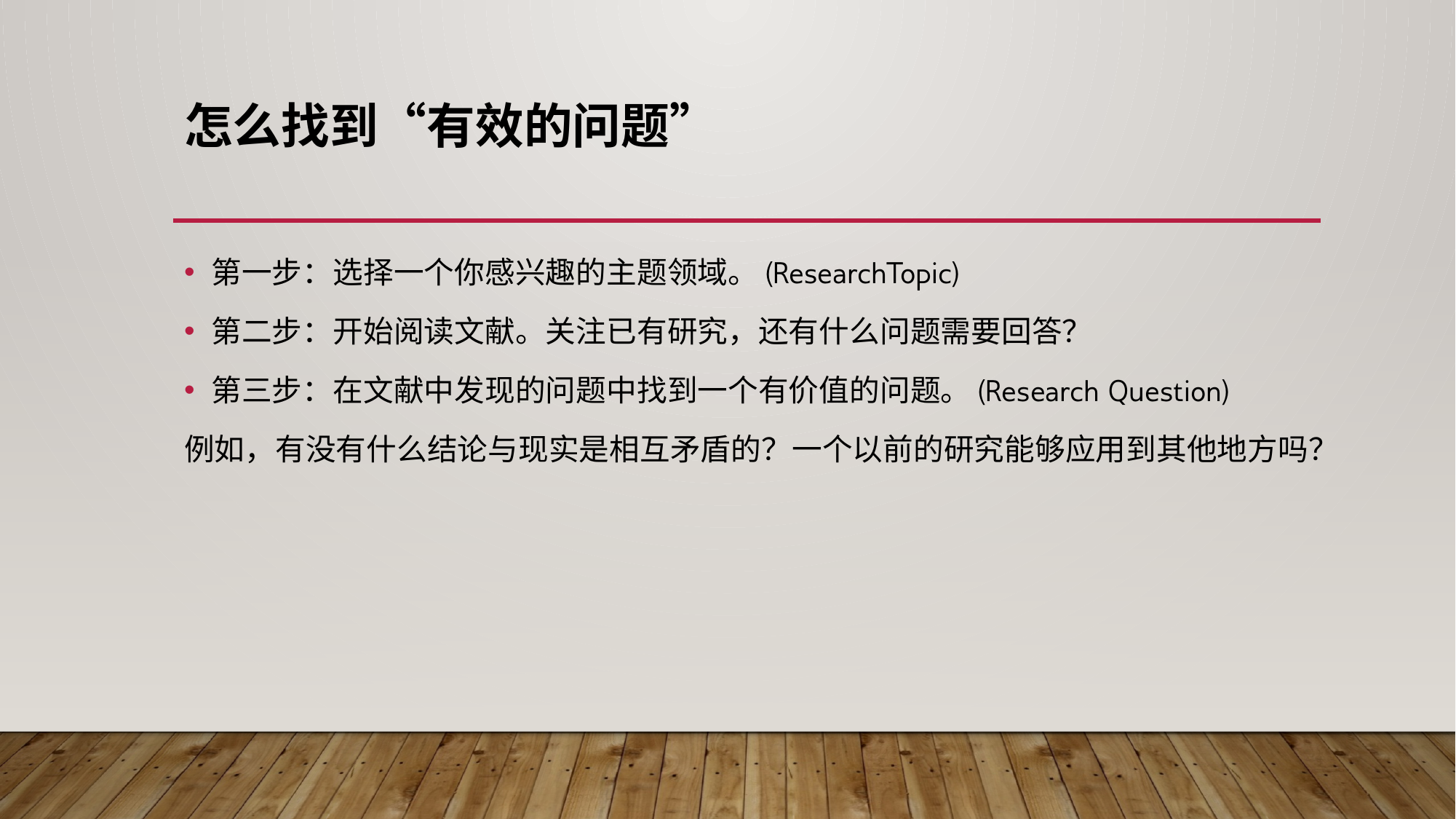

# 怎么找到“有效的问题”
第一步：选择一个你感兴趣的主题领域。(ResearchTopic)
第二步：开始阅读文献。关注已有研究，还有什么问题需要回答？
第三步：在文献中发现的问题中找到一个有价值的问题。(Research Question)
例如，有没有什么结论与现实是相互矛盾的？一个以前的研究能够应用到其他地方吗？